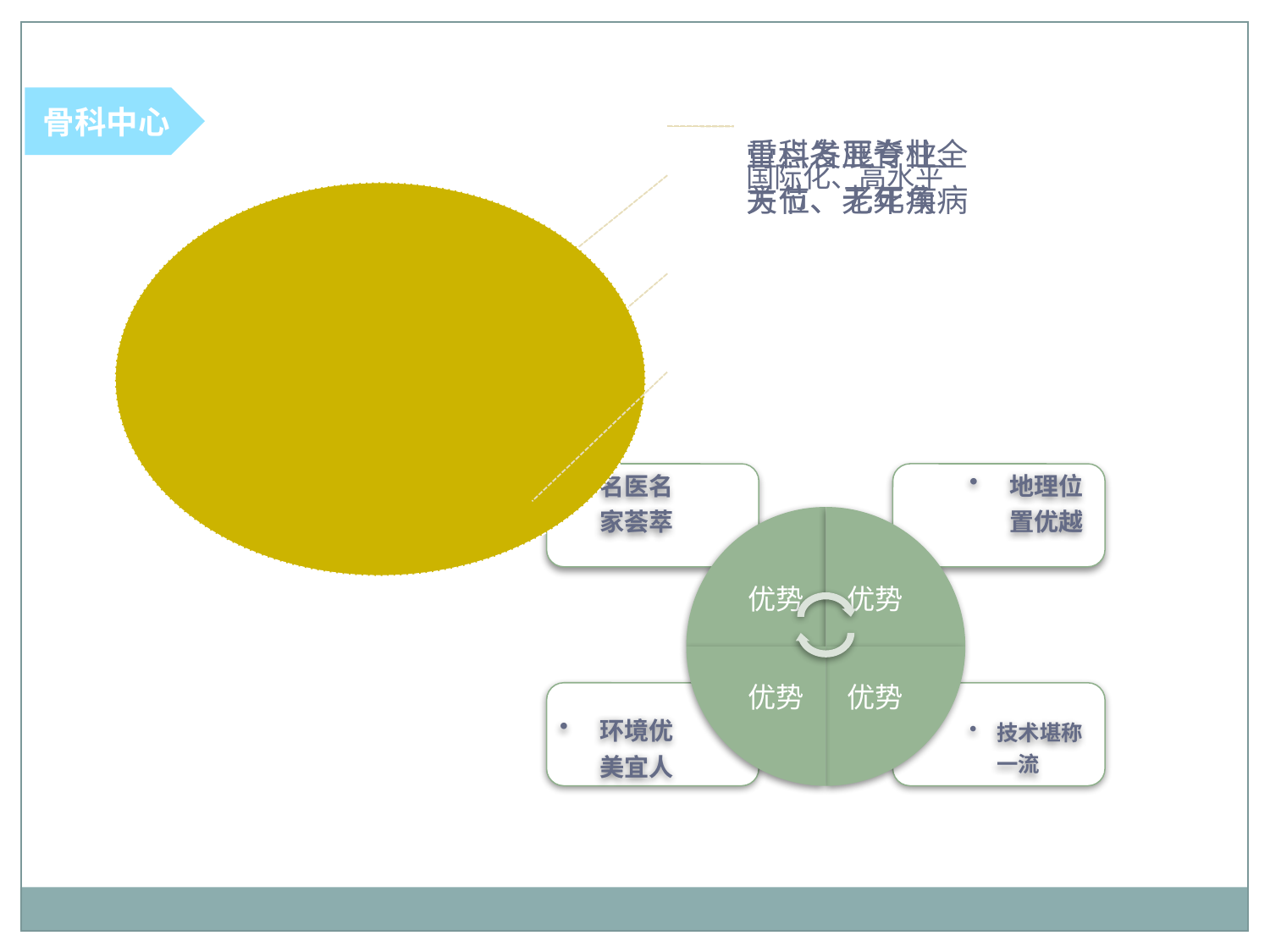

骨科中心
国际化、高水平
优势
名医名家荟萃
优势
地理位置优越
优势
技术堪称一流
优势
环境优美宜人